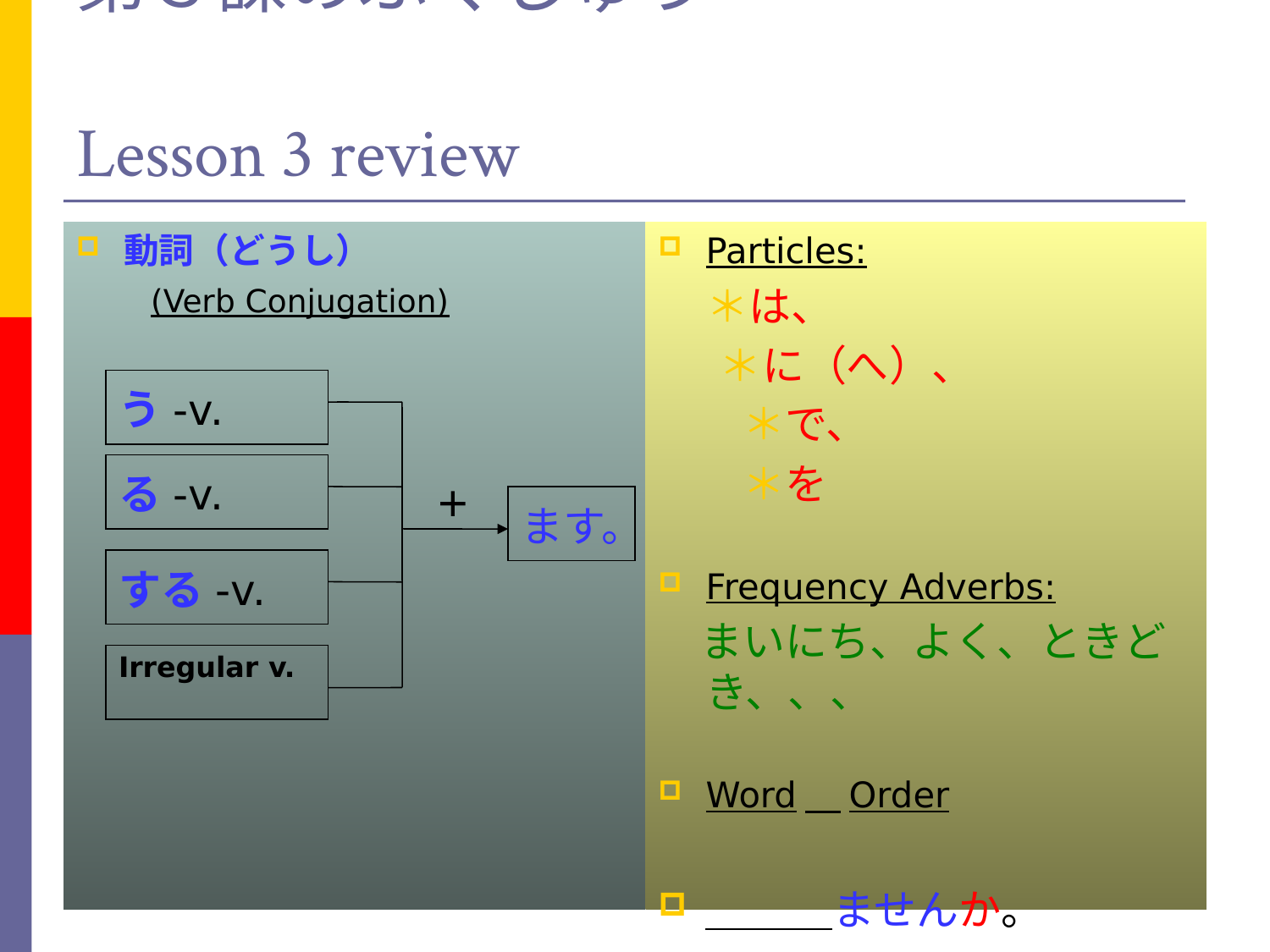

# 第３課のふくしゅう　 　　　　　　　　　　　　      Lesson 3 review
動詞（どうし）
　　(Verb Conjugation)
Particles:
    ＊は、
　  ＊に（へ）、
　　＊で、
　　＊を

Frequency Adverbs:
　まいにち、よく、ときどき、、、

Word　Order

＿＿＿ませんか。
| う-v. |
| --- |

| る-v. |
| --- |
＋

| ます。 |
| --- |

| する-v. |
| --- |

| Irregular v. |
| --- |